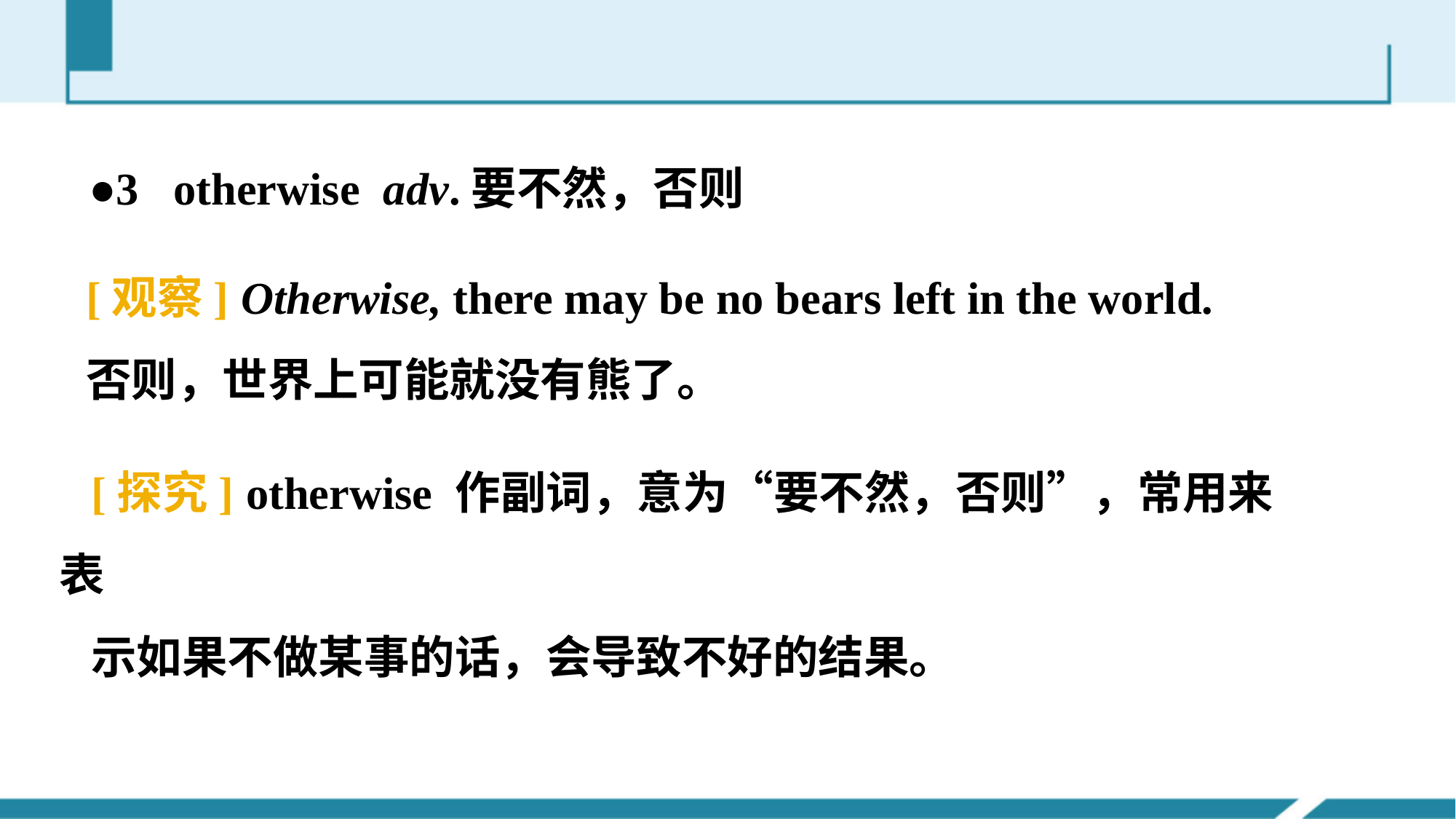

●3   otherwise  adv.要不然，否则
[观察] Otherwise, there may be no bears left in the world.
否则，世界上可能就没有熊了。
[探究] otherwise 作副词，意为“要不然，否则”，常用来表
示如果不做某事的话，会导致不好的结果。